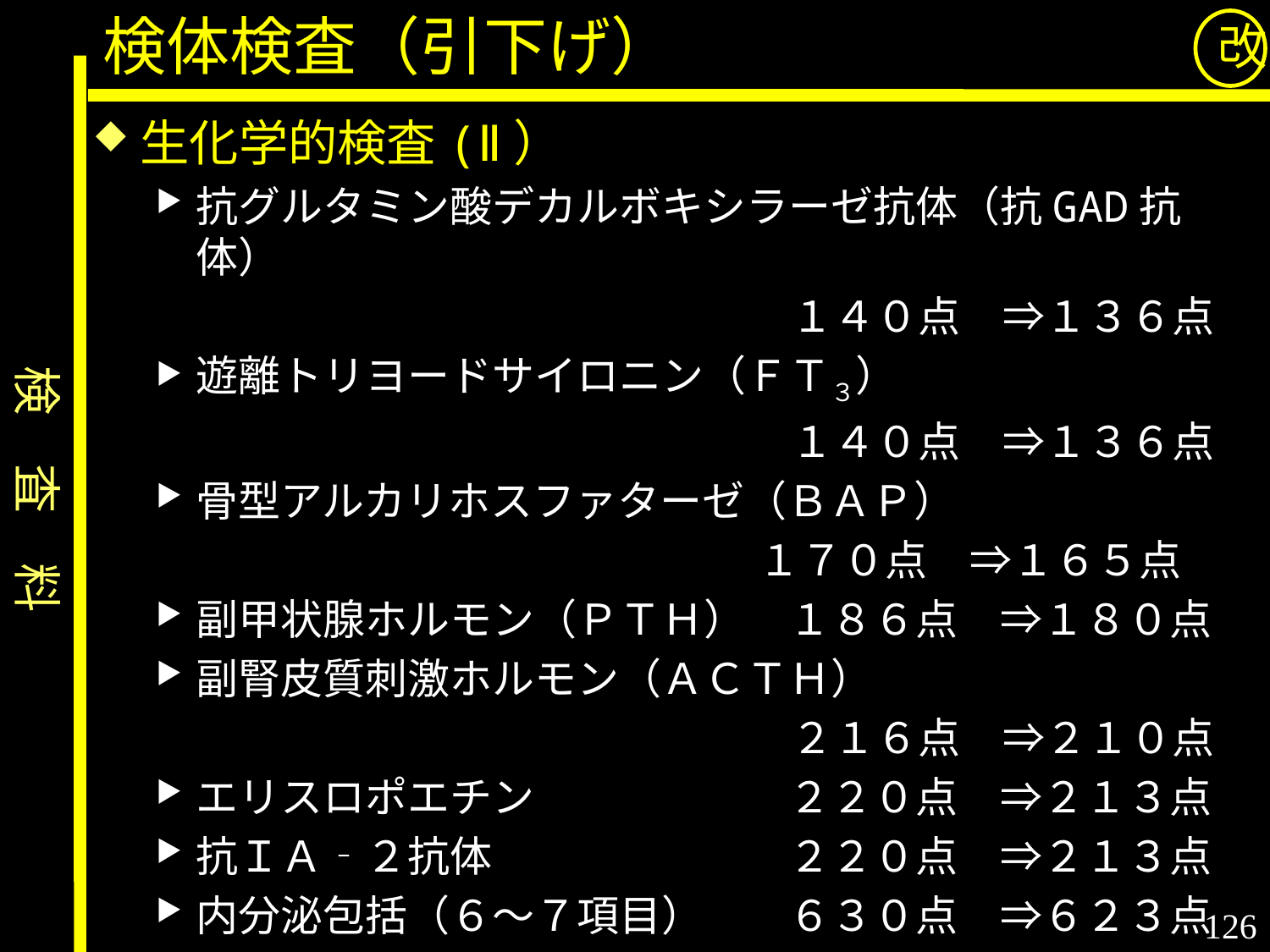

検体検査（引下げ）
改

生化学的検査(Ⅱ）
抗グルタミン酸デカルボキシラーゼ抗体（抗GAD抗体）
　　　　　　　　　　　　　　　１４０点　⇒１３６点
遊離トリヨードサイロニン（ＦＴ３）
　　　　　　　　　　　　　　　１４０点　⇒１３６点
骨型アルカリホスファターゼ（ＢＡＰ）
　　　　　　　　　　　　 　　１７０点　⇒１６５点
副甲状腺ホルモン（ＰＴＨ）　１８６点　⇒１８０点
副腎皮質刺激ホルモン（ＡＣＴＨ）
　　　　　　　　　　　　　　　２１６点　⇒２１０点
エリスロポエチン　　　　　　２２０点　⇒２１３点
抗ＩＡ‐２抗体　　　　　　　２２０点　⇒２１３点
内分泌包括（６～７項目）　　６３０点　⇒６２３点

検　査　料
126